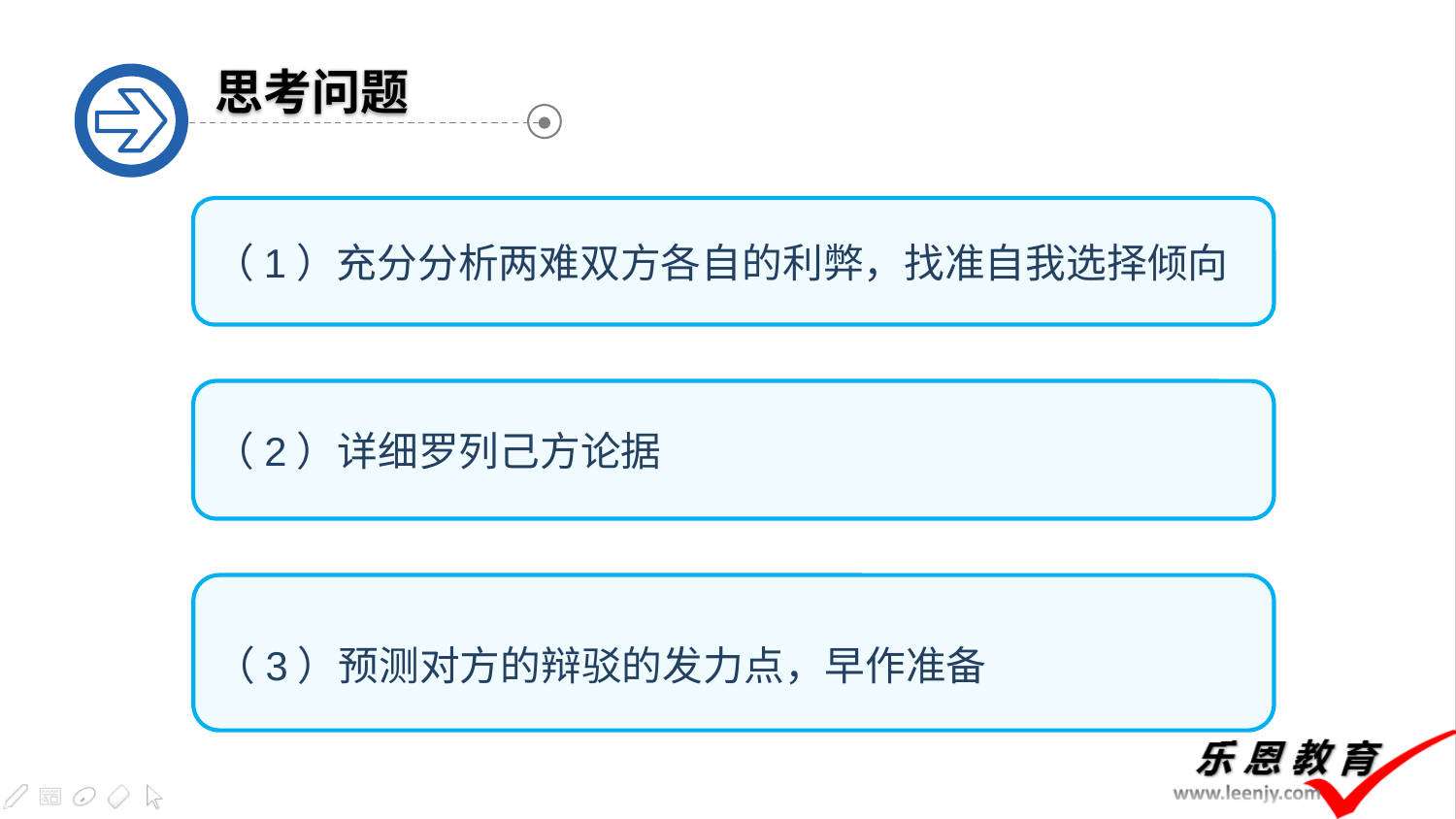

思考问题

（1）充分分析两难双方各自的利弊，找准自我选择倾向
（2）详细罗列己方论据
（3）预测对方的辩驳的发力点，早作准备